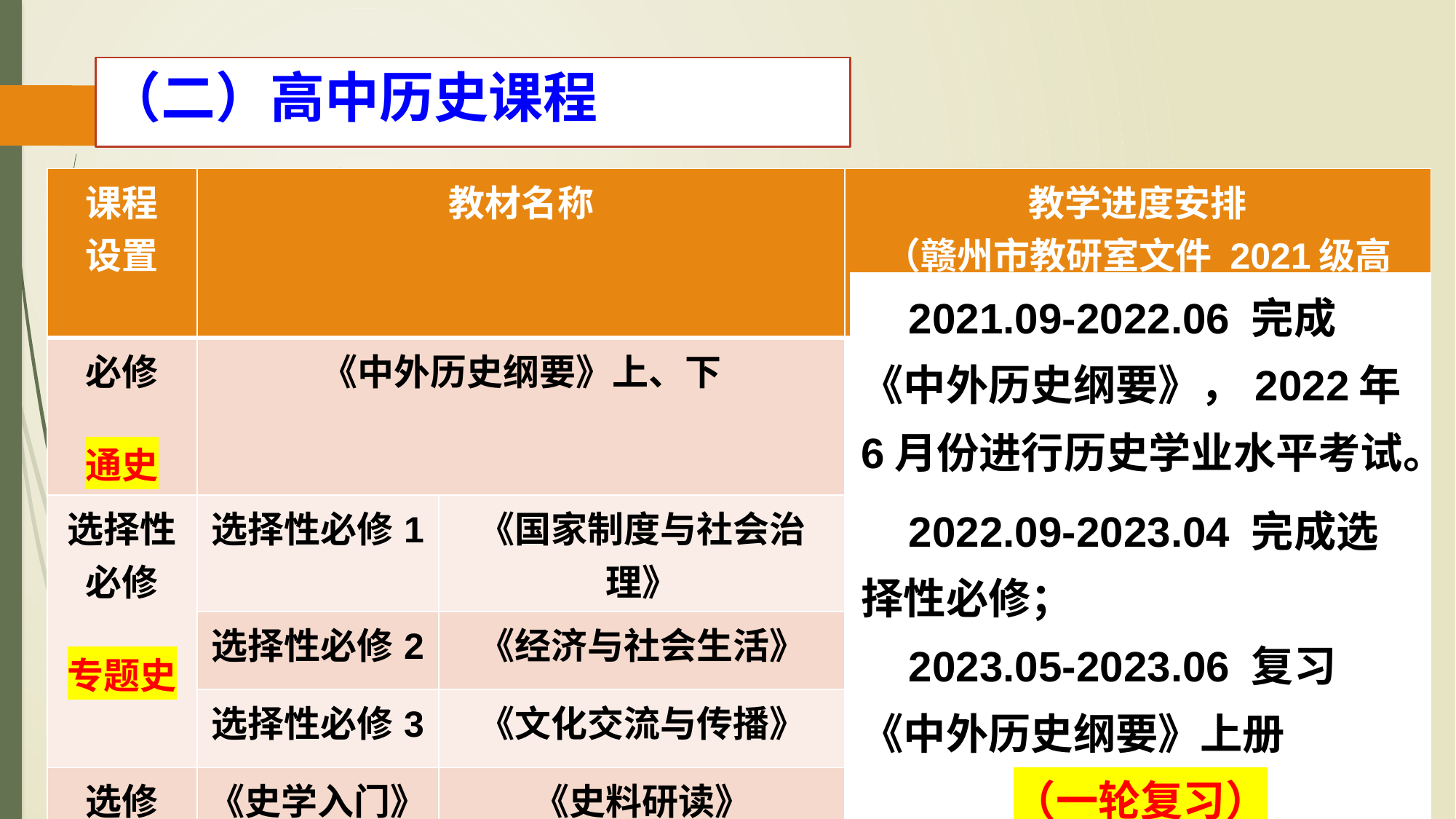

# （二）高中历史课程
| 课程 设置 | 教材名称 |  | 教学进度安排 （赣州市教研室文件 2021级高一） |
| --- | --- | --- | --- |
| 必修 通史 | 《中外历史纲要》上、下 |  |  |
| 选择性必修 专题史 | 选择性必修1 | 《国家制度与社会治理》 |  |
|  | 选择性必修2 | 《经济与社会生活》 |  |
|  | 选择性必修3 | 《文化交流与传播》 |  |
| 选修 | 《史学入门》 | 《史料研读》 |  |
| 2021.09-2022.06 完成《中外历史纲要》，2022年6月份进行历史学业水平考试。 |
| --- |
| 2022.09-2023.04 完成选择性必修； 2023.05-2023.06 复习《中外历史纲要》上册 （一轮复习） |